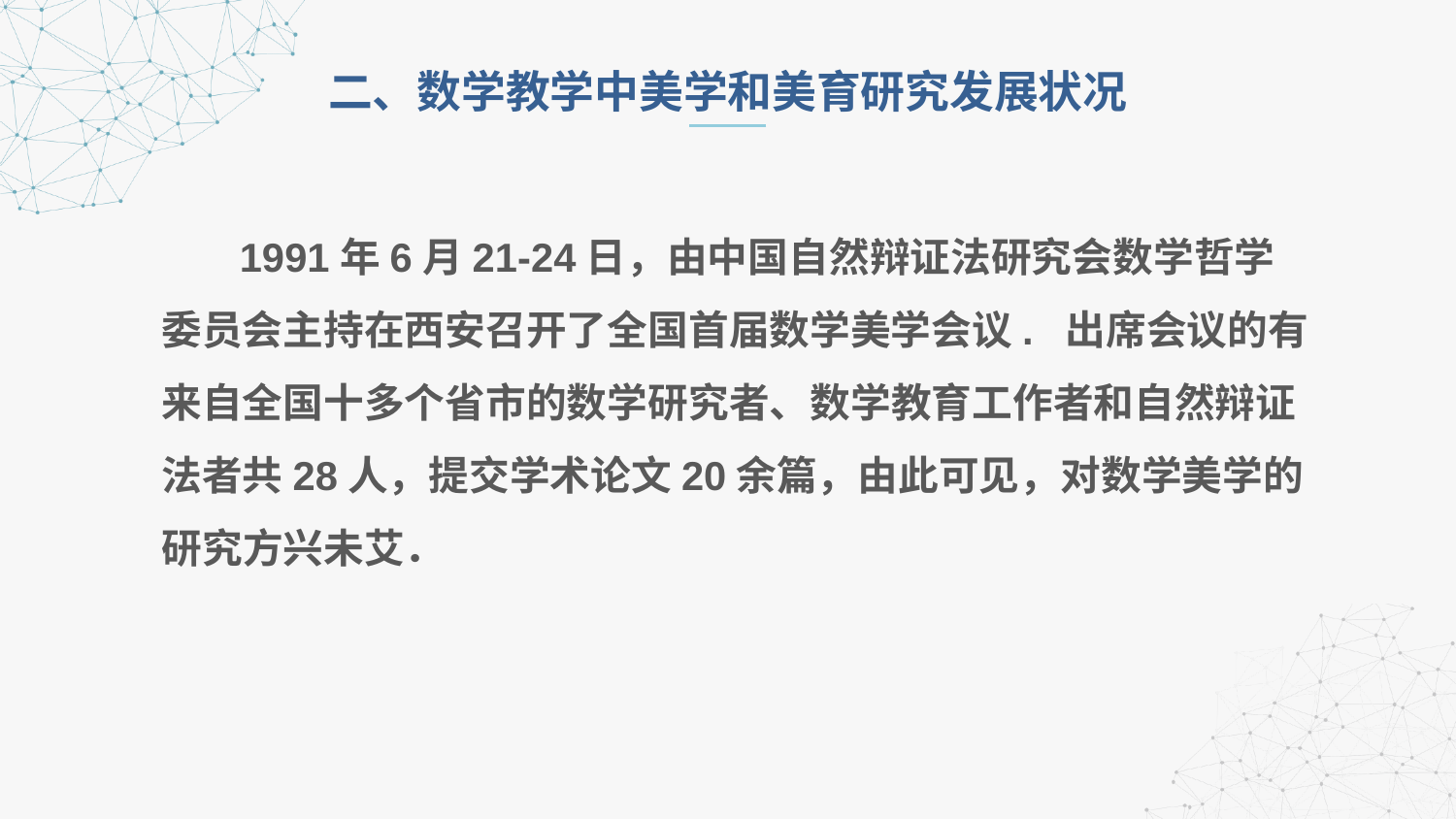

二、数学教学中美学和美育研究发展状况
       1991年6月21-24日，由中国自然辩证法研究会数学哲学委员会主持在西安召开了全国首届数学美学会议.  出席会议的有来自全国十多个省市的数学研究者、数学教育工作者和自然辩证法者共28人，提交学术论文20余篇，由此可见，对数学美学的研究方兴未艾．